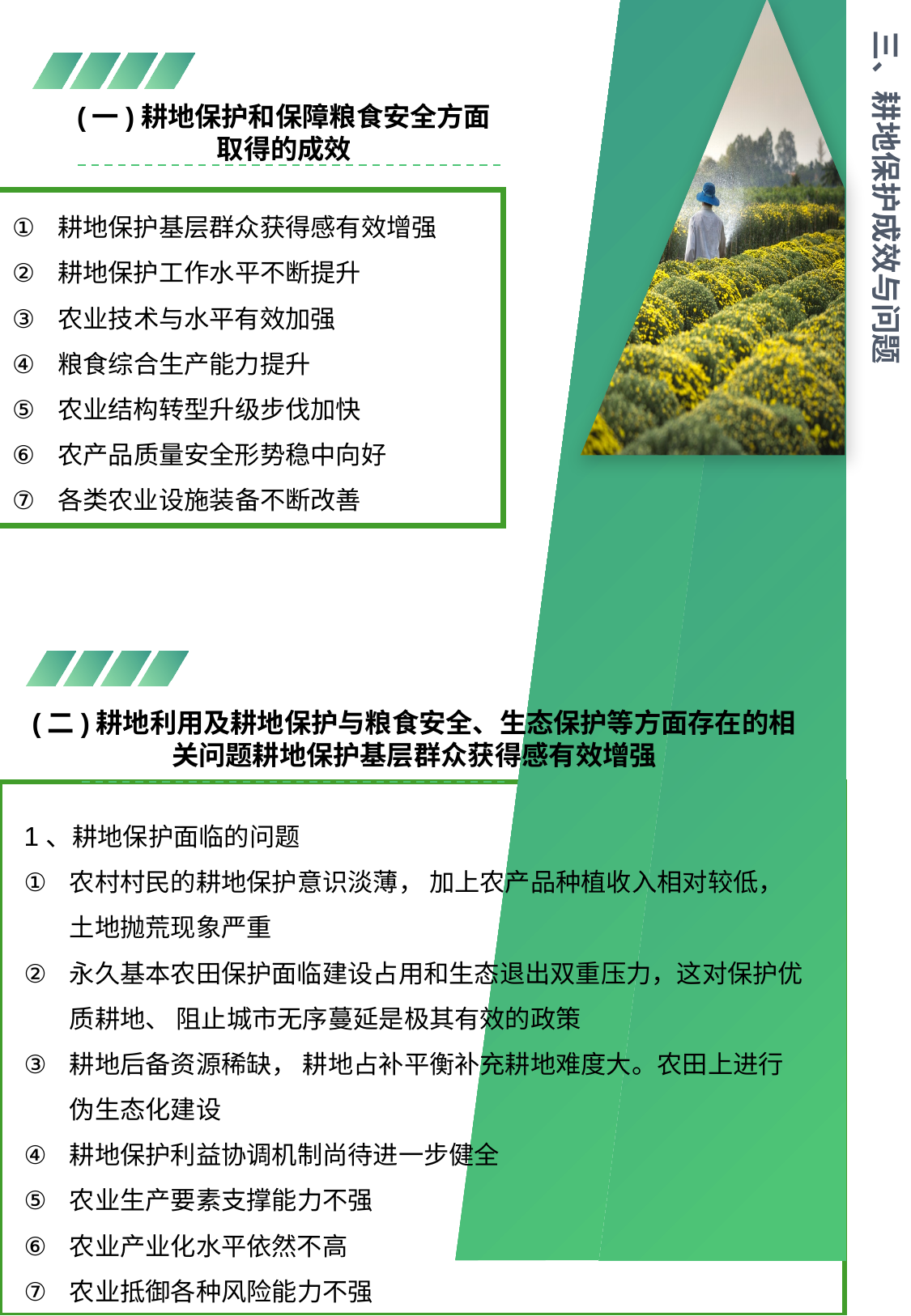

三、耕地保护成效与问题

(一)耕地保护和保障粮食安全方面
取得的成效

耕地保护基层群众获得感有效增强
耕地保护工作水平不断提升
农业技术与水平有效加强
粮食综合生产能力提升
农业结构转型升级步伐加快
农产品质量安全形势稳中向好
各类农业设施装备不断改善

(二)耕地利用及耕地保护与粮食安全、生态保护等方面存在的相关问题耕地保护基层群众获得感有效增强

1、耕地保护面临的问题
农村村民的耕地保护意识淡薄， 加上农产品种植收入相对较低，   土地抛荒现象严重
永久基本农田保护面临建设占用和生态退出双重压力，这对保护优质耕地、 阻止城市无序蔓延是极其有效的政策
耕地后备资源稀缺， 耕地占补平衡补充耕地难度大。农田上进行伪生态化建设
耕地保护利益协调机制尚待进一步健全
农业生产要素支撑能力不强
农业产业化水平依然不高
农业抵御各种风险能力不强